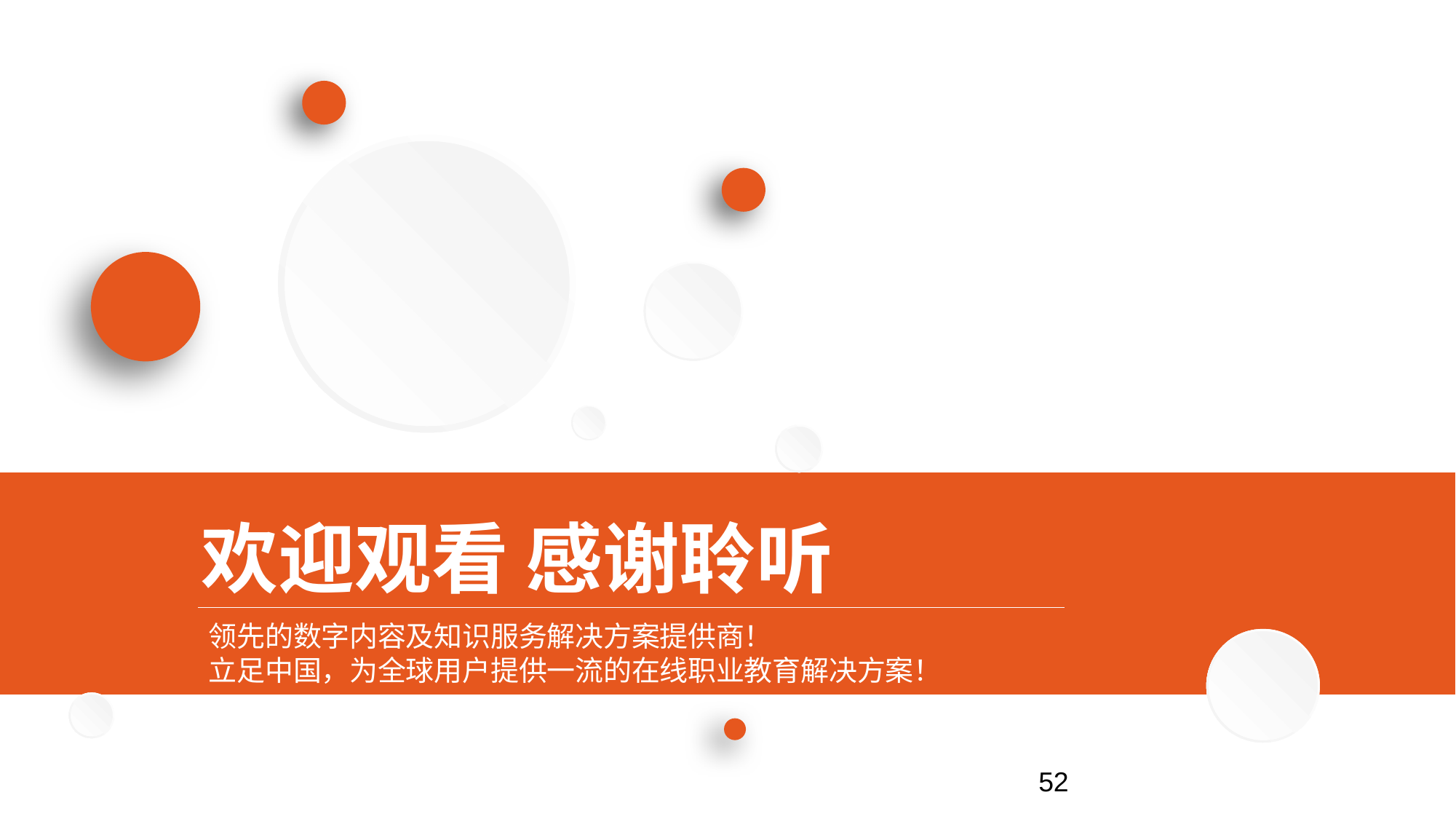

欢迎观看 感谢聆听
领先的数字内容及知识服务解决方案提供商！
立足中国，为全球用户提供一流的在线职业教育解决方案！

52